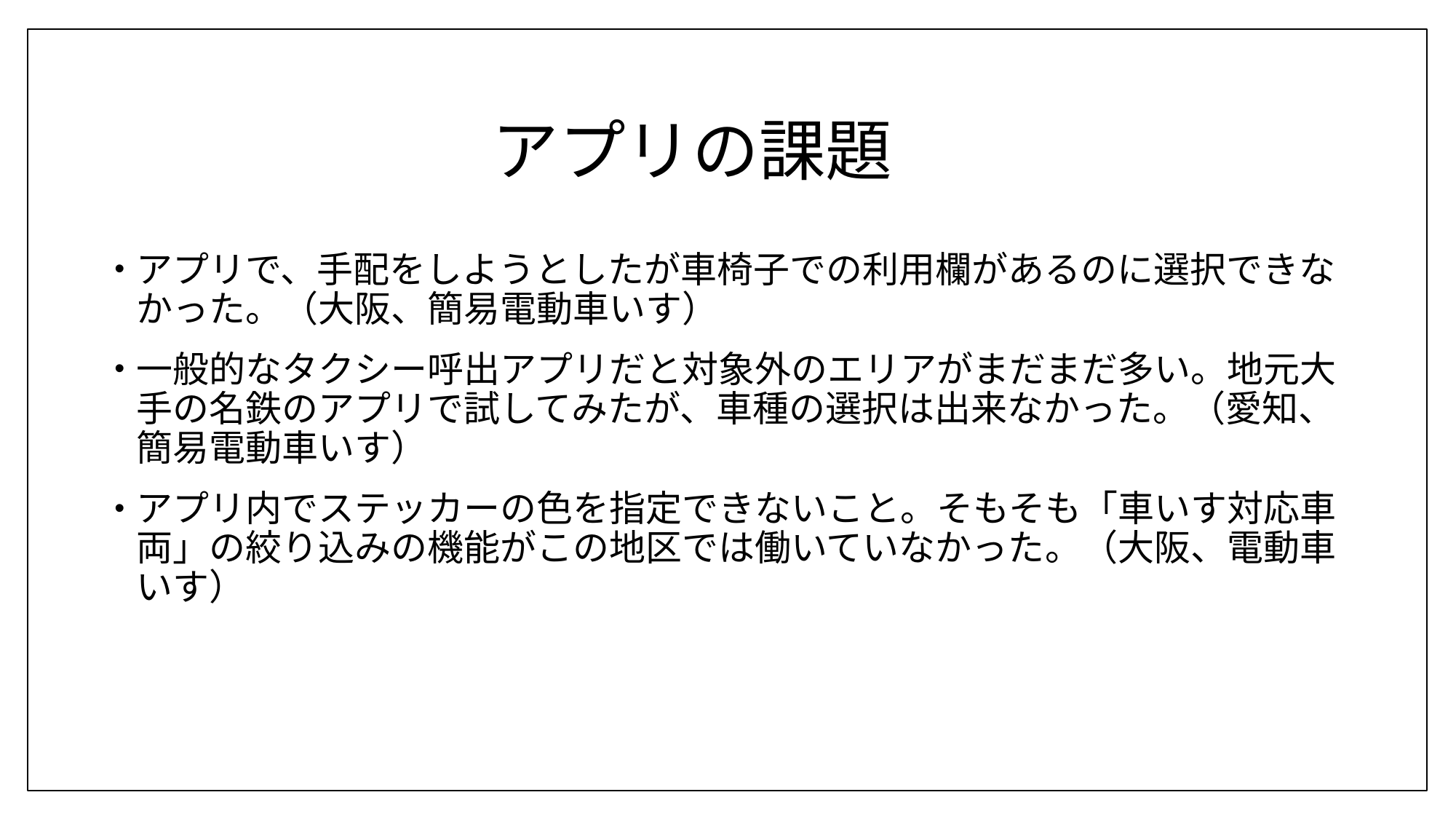

# アプリの課題
アプリで、手配をしようとしたが車椅子での利用欄があるのに選択できなかった。（大阪、簡易電動車いす）
一般的なタクシー呼出アプリだと対象外のエリアがまだまだ多い。地元大手の名鉄のアプリで試してみたが、車種の選択は出来なかった。（愛知、簡易電動車いす）
アプリ内でステッカーの色を指定できないこと。そもそも「車いす対応車両」の絞り込みの機能がこの地区では働いていなかった。（大阪、電動車いす）